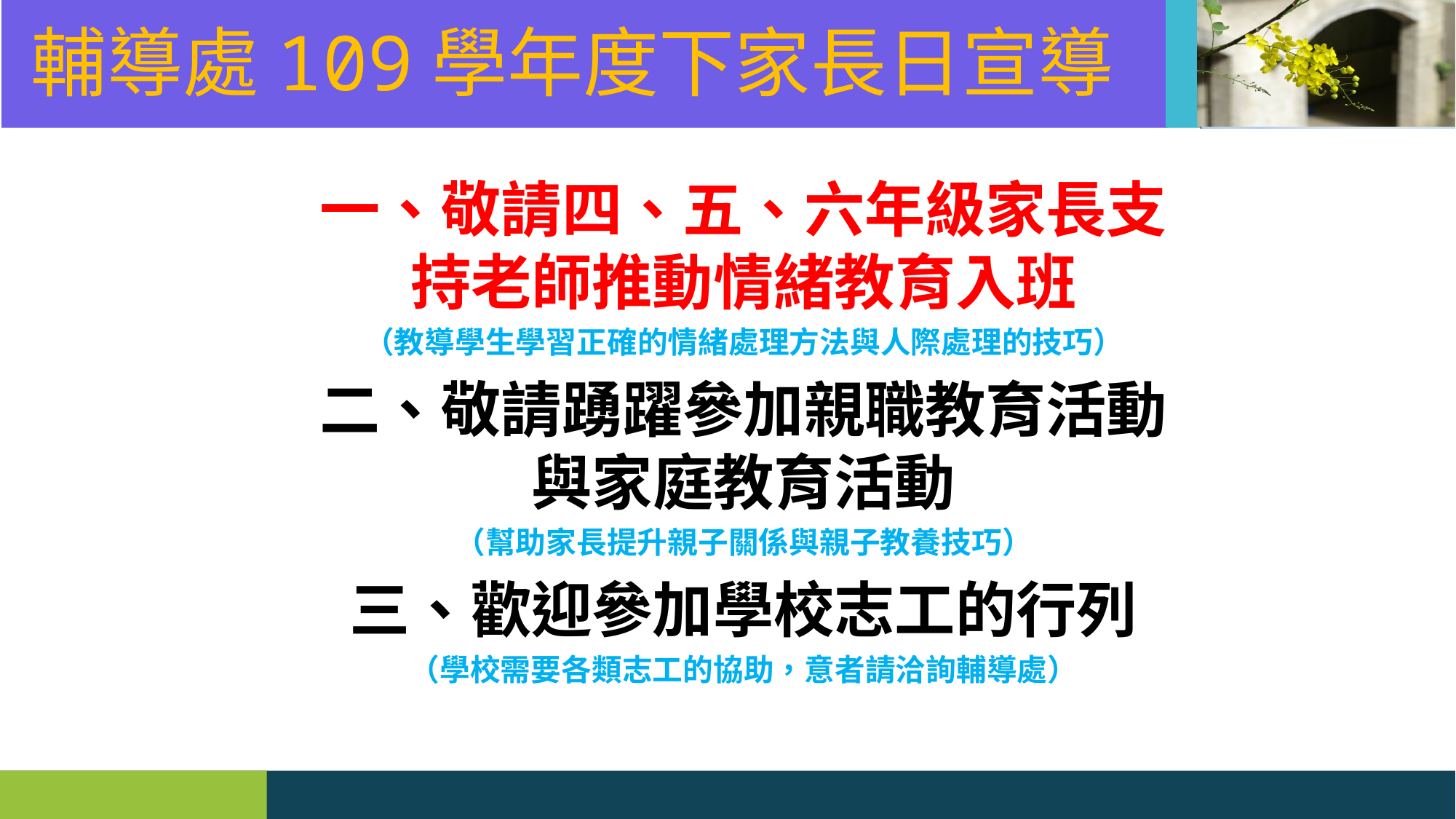

輔導處109學年度下家長日宣導
一、敬請四、五、六年級家長支持老師推動情緒教育入班
（教導學生學習正確的情緒處理方法與人際處理的技巧）
二、敬請踴躍參加親職教育活動與家庭教育活動
（幫助家長提升親子關係與親子教養技巧）
三、歡迎參加學校志工的行列
（學校需要各類志工的協助，意者請洽詢輔導處）